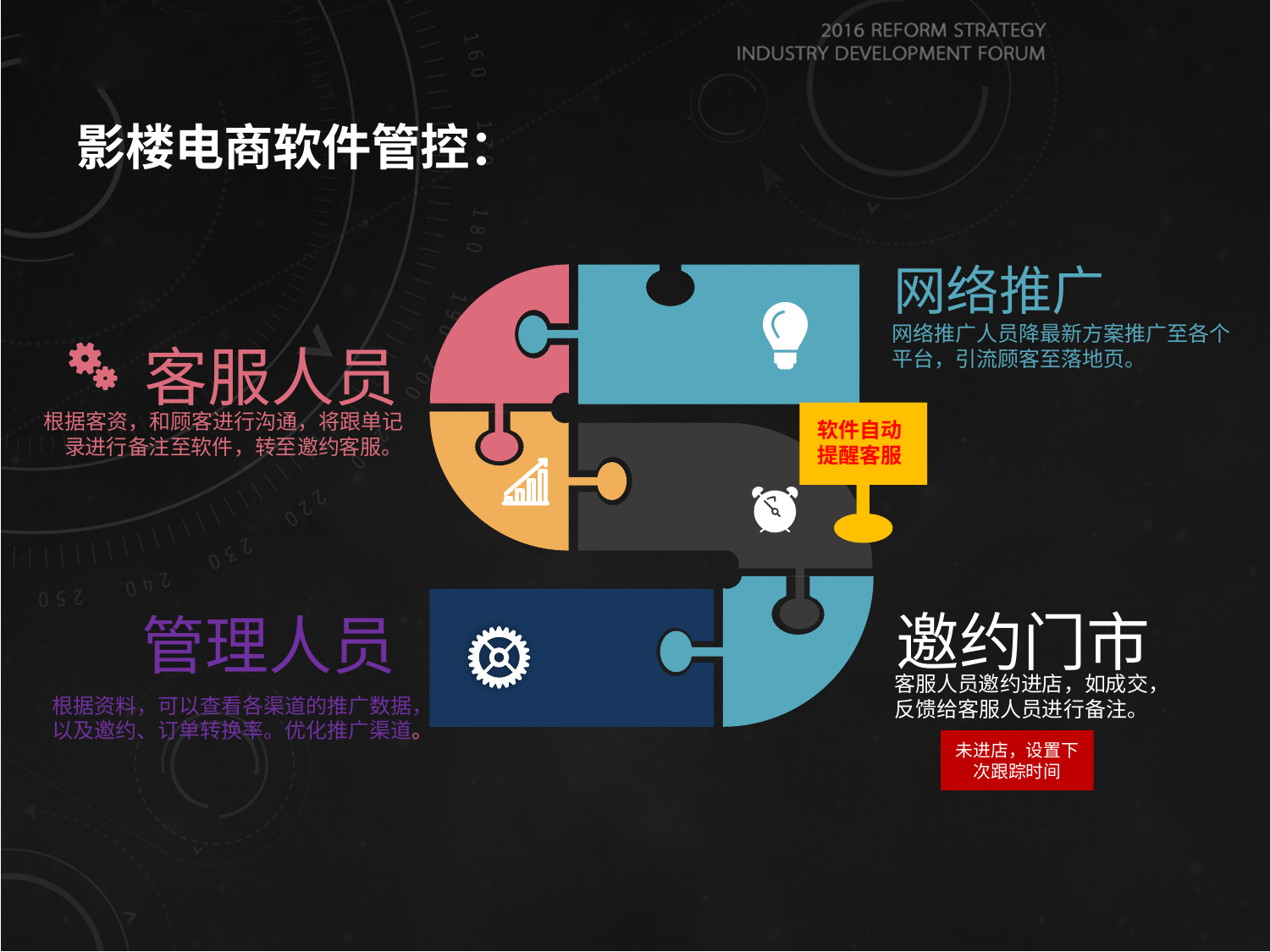

影楼电商软件管控：
网络推广

网络推广人员降最新方案推广至各个平台，引流顾客至落地页。
PPT模板：www.1ppt.com/moban/                  PPT素材：www.1ppt.com/sucai/
PPT背景：www.1ppt.com/beijing/                   PPT图表：www.1ppt.com/tubiao/
PPT下载：www.1ppt.com/xiazai/                     PPT教程： www.1ppt.com/powerpoint/
资料下载：www.1ppt.com/ziliao/                   范文下载：www.1ppt.com/fanwen/
试卷下载：www.1ppt.com/shiti/                     教案下载：www.1ppt.com/jiaoan/
PPT论坛：www.1ppt.cn                                     PPT课件：www.1ppt.com/kejian/
语文课件：www.1ppt.com/kejian/yuwen/    数学课件：www.1ppt.com/kejian/shuxue/
英语课件：www.1ppt.com/kejian/yingyu/    美术课件：www.1ppt.com/kejian/meishu/
科学课件：www.1ppt.com/kejian/kexue/     物理课件：www.1ppt.com/kejian/wuli/
化学课件：www.1ppt.com/kejian/huaxue/  生物课件：www.1ppt.com/kejian/shengwu/
地理课件：www.1ppt.com/kejian/dili/          历史课件：www.1ppt.com/kejian/lishi/
客服人员

根据客资，和顾客进行沟通，将跟单记录进行备注至软件，转至邀约客服。

软件自动提醒客服

邀约门市
管理人员

客服人员邀约进店，如成交，反馈给客服人员进行备注。
根据资料，可以查看各渠道的推广数据，以及邀约、订单转换率。优化推广渠道。
未进店，设置下次跟踪时间